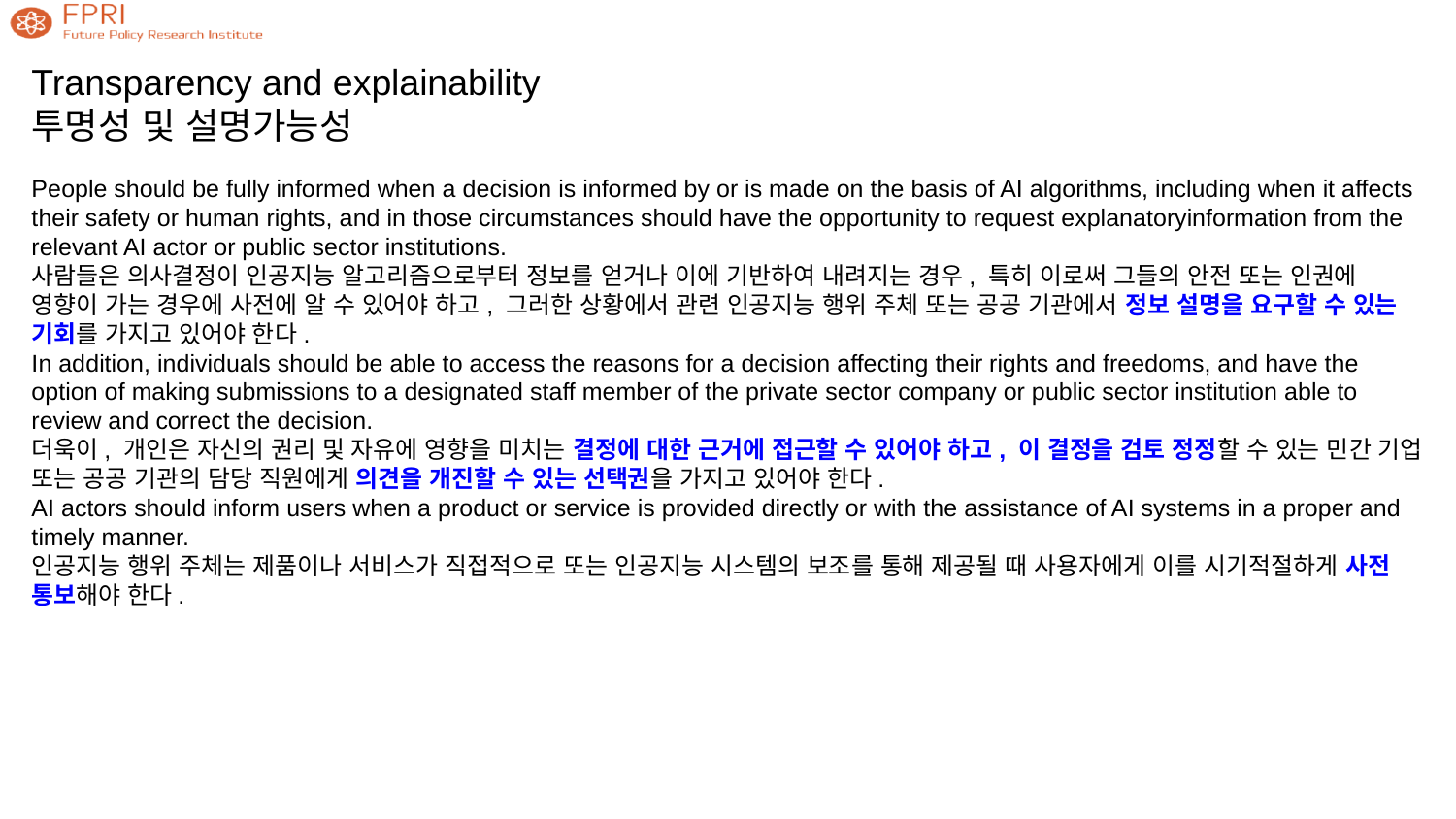

Transparency and explainability
투명성 및 설명가능성
People should be fully informed when a decision is informed by or is made on the basis of AI algorithms, including when it affects their safety or human rights, and in those circumstances should have the opportunity to request explanatoryinformation from the relevant AI actor or public sector institutions.
사람들은 의사결정이 인공지능 알고리즘으로부터 정보를 얻거나 이에 기반하여 내려지는 경우, 특히 이로써 그들의 안전 또는 인권에 영향이 가는 경우에 사전에 알 수 있어야 하고, 그러한 상황에서 관련 인공지능 행위 주체 또는 공공 기관에서 정보 설명을 요구할 수 있는 기회를 가지고 있어야 한다.
In addition, individuals should be able to access the reasons for a decision affecting their rights and freedoms, and have the option of making submissions to a designated staff member of the private sector company or public sector institution able to review and correct the decision.
더욱이, 개인은 자신의 권리 및 자유에 영향을 미치는 결정에 대한 근거에 접근할 수 있어야 하고, 이 결정을 검토 정정할 수 있는 민간 기업 또는 공공 기관의 담당 직원에게 의견을 개진할 수 있는 선택권을 가지고 있어야 한다.
AI actors should inform users when a product or service is provided directly or with the assistance of AI systems in a proper and timely manner.
인공지능 행위 주체는 제품이나 서비스가 직접적으로 또는 인공지능 시스템의 보조를 통해 제공될 때 사용자에게 이를 시기적절하게 사전 통보해야 한다.